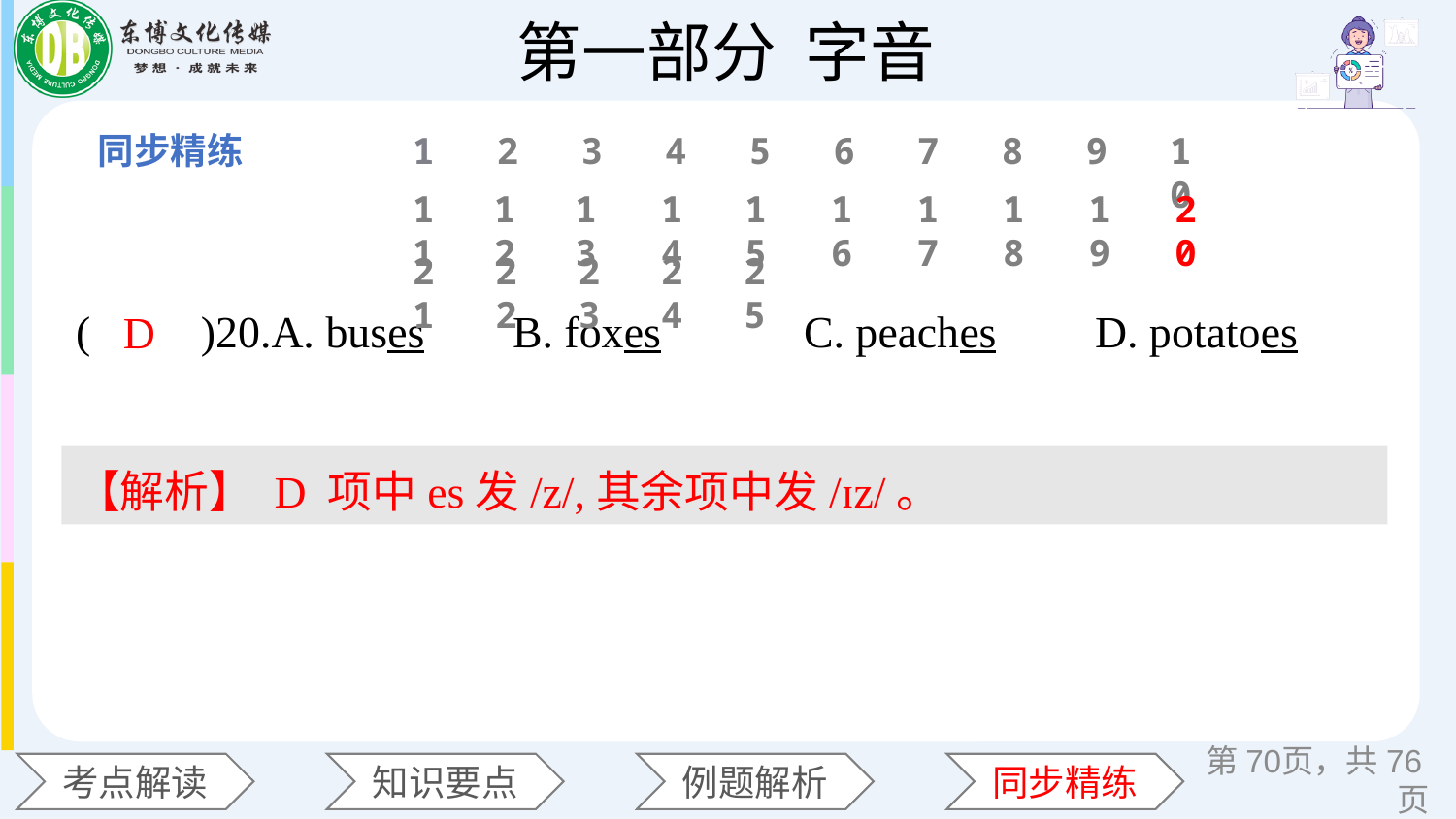

1
2
3
4
5
6
7
8
9
10
11
12
13
14
15
16
17
18
19
20
21
22
23
24
25

(　　)20.A. buses    	B. foxes    	C. peaches    	D. potatoes
D
【解析】 D 项中es发/z/,其余项中发/ɪz/。
第70页，共76页